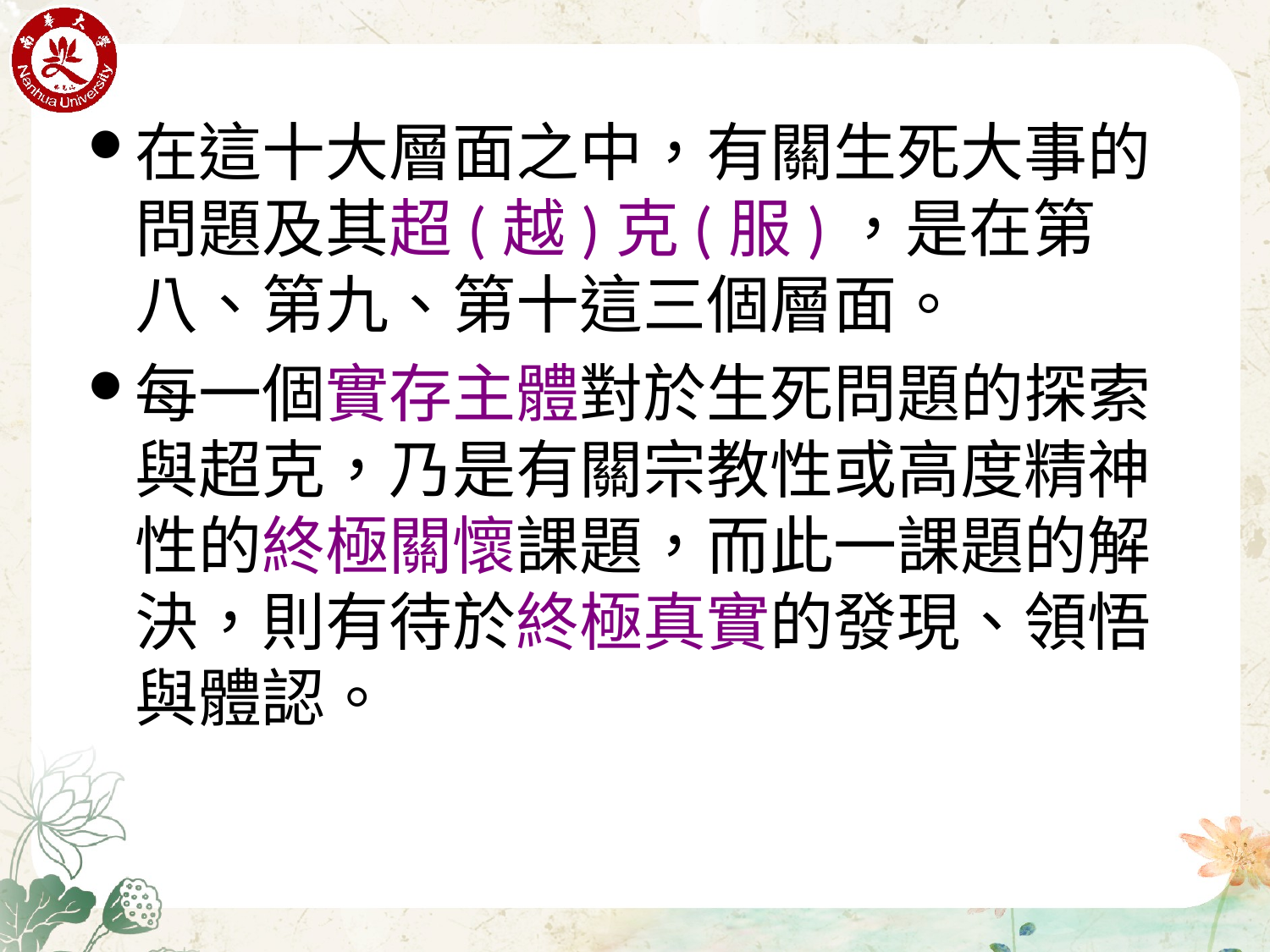

在這十大層面之中，有關生死大事的問題及其超(越)克(服)，是在第八、第九、第十這三個層面。
每一個實存主體對於生死問題的探索與超克，乃是有關宗教性或高度精神性的終極關懷課題，而此一課題的解決，則有待於終極真實的發現、領悟與體認。